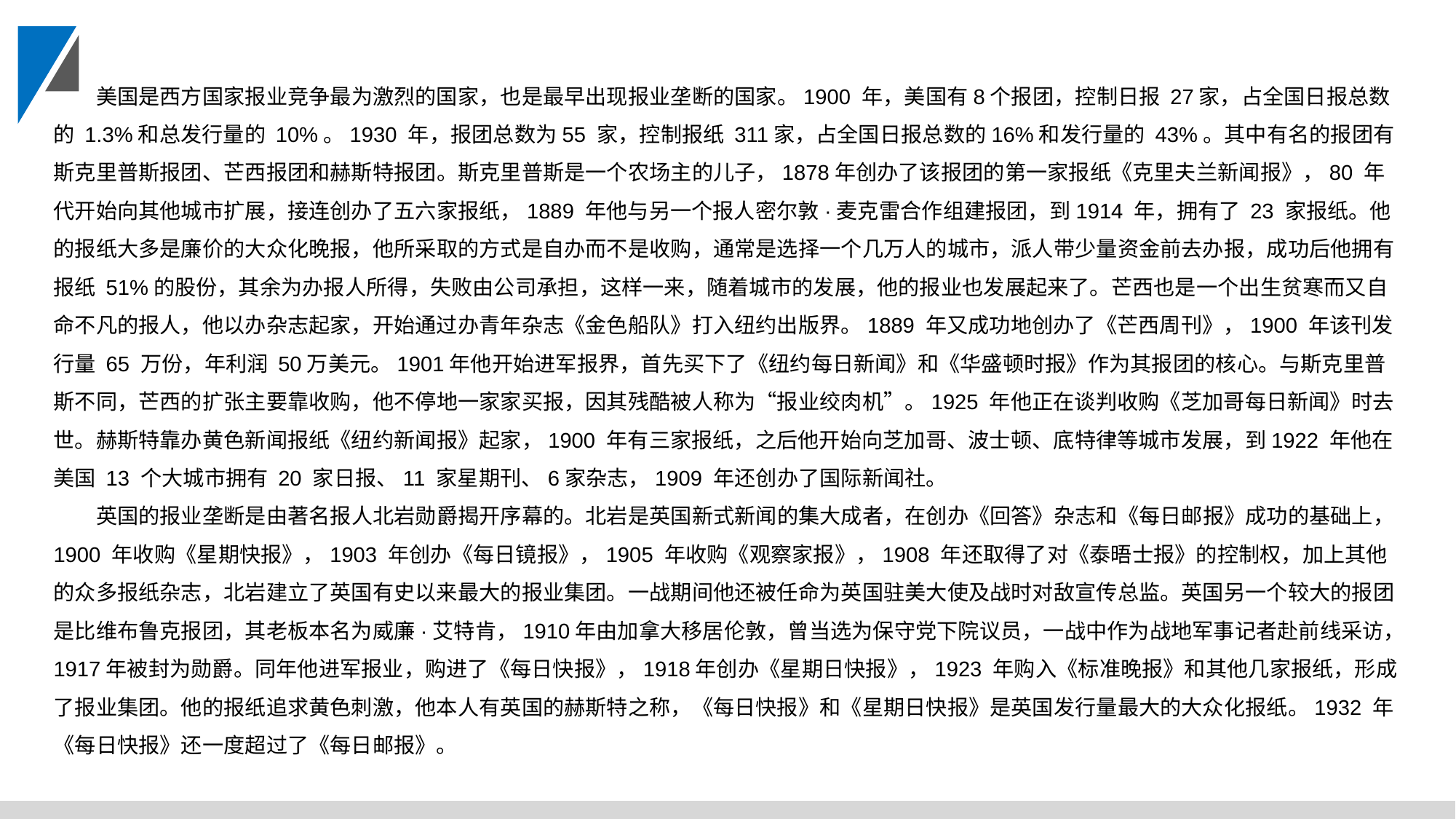

美国是西方国家报业竞争最为激烈的国家，也是最早出现报业垄断的国家。1900 年，美国有8个报团，控制日报 27家，占全国日报总数的 1.3%和总发行量的 10%。1930 年，报团总数为55 家，控制报纸 311家，占全国日报总数的16%和发行量的 43%。其中有名的报团有斯克里普斯报团、芒西报团和赫斯特报团。斯克里普斯是一个农场主的儿子，1878年创办了该报团的第一家报纸《克里夫兰新闻报》，80 年代开始向其他城市扩展，接连创办了五六家报纸，1889 年他与另一个报人密尔敦·麦克雷合作组建报团，到1914 年，拥有了 23 家报纸。他的报纸大多是廉价的大众化晚报，他所采取的方式是自办而不是收购，通常是选择一个几万人的城市，派人带少量资金前去办报，成功后他拥有报纸 51%的股份，其余为办报人所得，失败由公司承担，这样一来，随着城市的发展，他的报业也发展起来了。芒西也是一个出生贫寒而又自命不凡的报人，他以办杂志起家，开始通过办青年杂志《金色船队》打入纽约出版界。1889 年又成功地创办了《芒西周刊》，1900 年该刊发行量 65 万份，年利润 50万美元。1901年他开始进军报界，首先买下了《纽约每日新闻》和《华盛顿时报》作为其报团的核心。与斯克里普斯不同，芒西的扩张主要靠收购，他不停地一家家买报，因其残酷被人称为“报业绞肉机”。1925 年他正在谈判收购《芝加哥每日新闻》时去世。赫斯特靠办黄色新闻报纸《纽约新闻报》起家，1900 年有三家报纸，之后他开始向芝加哥、波士顿、底特律等城市发展，到1922 年他在美国 13 个大城市拥有 20 家日报、11 家星期刊、6家杂志，1909 年还创办了国际新闻社。
英国的报业垄断是由著名报人北岩勋爵揭开序幕的。北岩是英国新式新闻的集大成者，在创办《回答》杂志和《每日邮报》成功的基础上，1900 年收购《星期快报》，1903 年创办《每日镜报》，1905 年收购《观察家报》，1908 年还取得了对《泰晤士报》的控制权，加上其他的众多报纸杂志，北岩建立了英国有史以来最大的报业集团。一战期间他还被任命为英国驻美大使及战时对敌宣传总监。英国另一个较大的报团是比维布鲁克报团，其老板本名为威廉·艾特肯，1910年由加拿大移居伦敦，曾当选为保守党下院议员，一战中作为战地军事记者赴前线采访，1917年被封为勋爵。同年他进军报业，购进了《每日快报》，1918年创办《星期日快报》，1923 年购入《标准晚报》和其他几家报纸，形成了报业集团。他的报纸追求黄色刺激，他本人有英国的赫斯特之称，《每日快报》和《星期日快报》是英国发行量最大的大众化报纸。1932 年《每日快报》还一度超过了《每日邮报》。